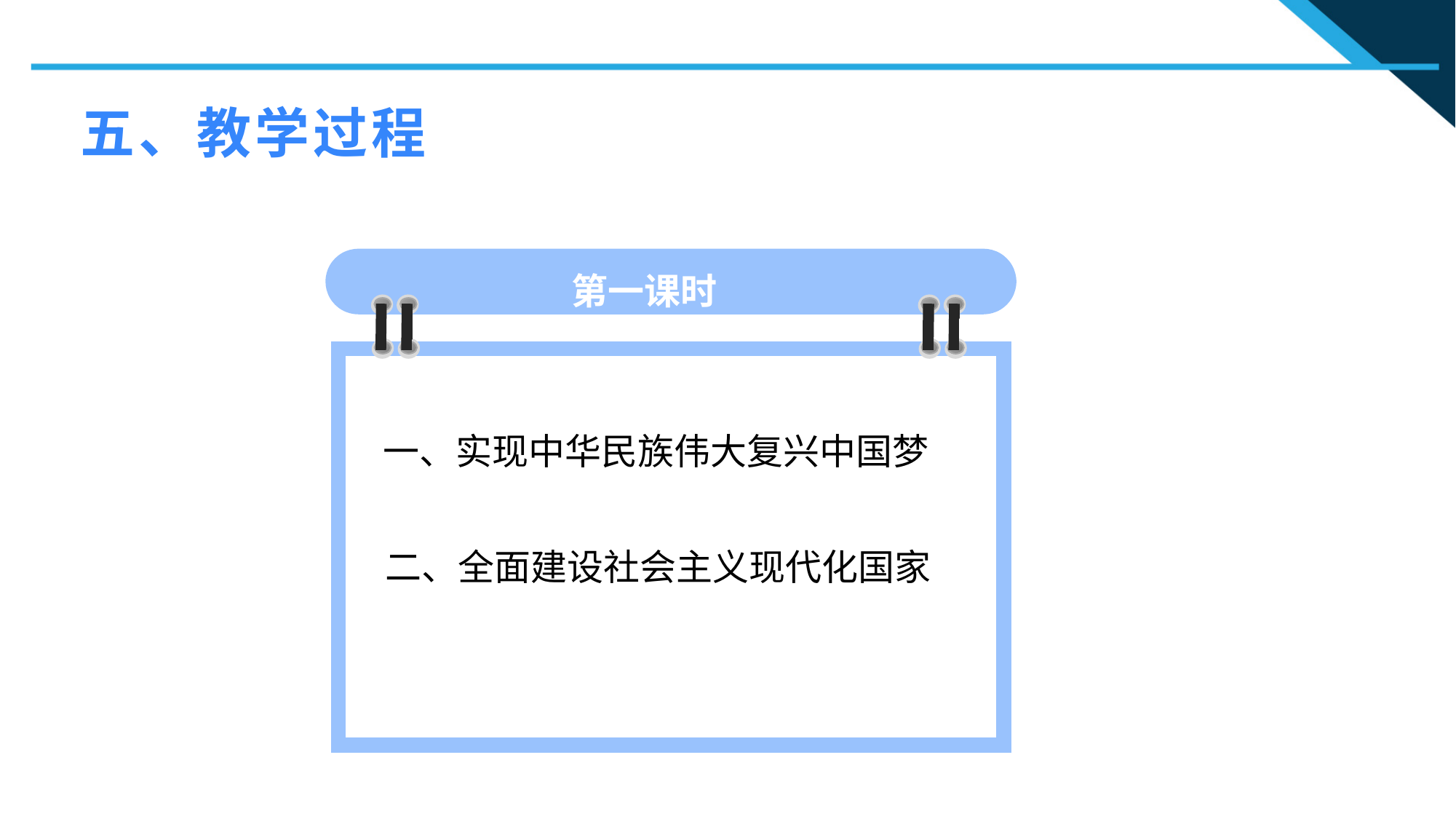

五、教学过程

第一课时
一、实现中华民族伟大复兴中国梦
二、全面建设社会主义现代化国家
第一课时